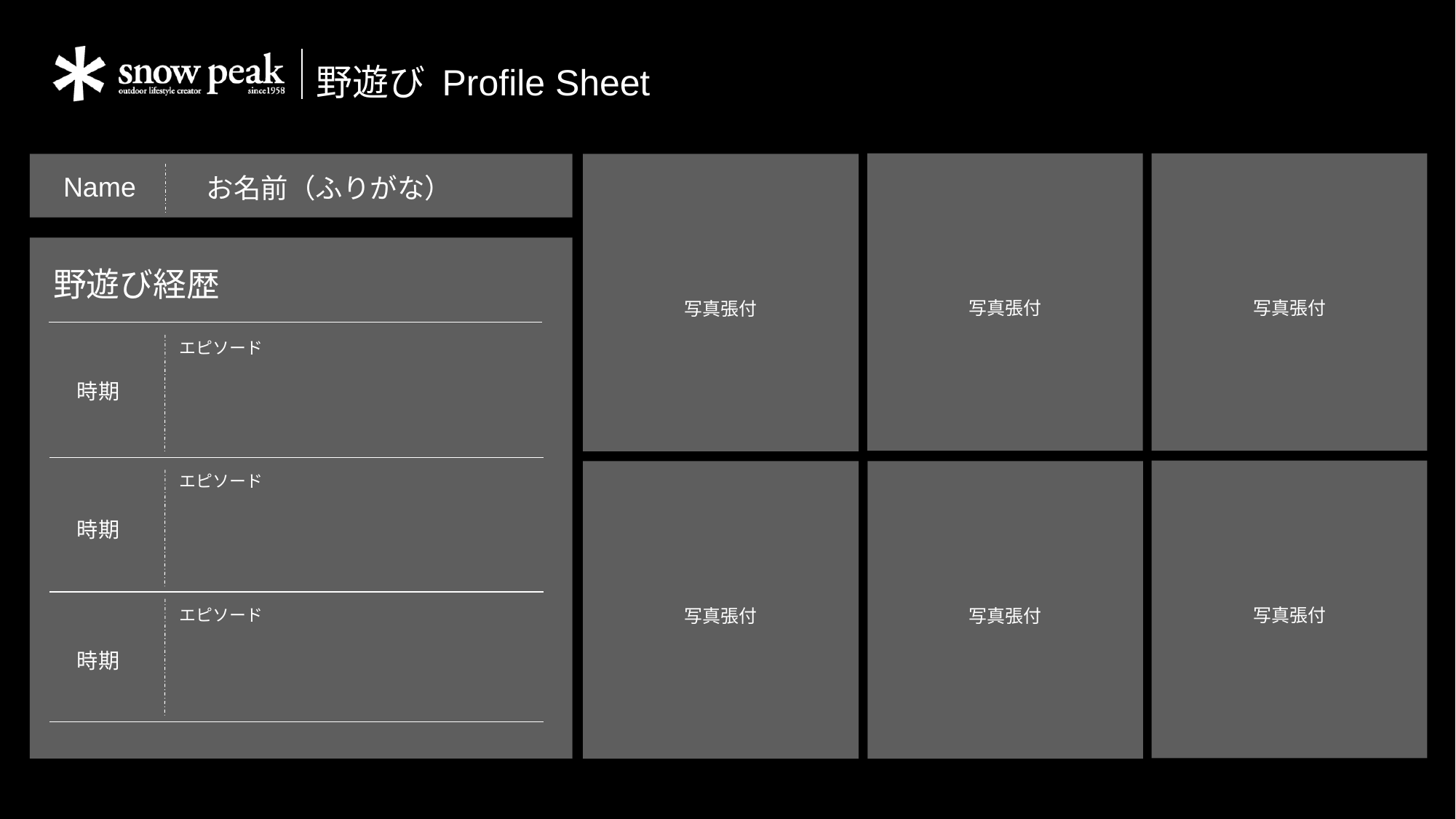

お名前（ふりがな）
エピソード
時期
エピソード
時期
エピソード
時期